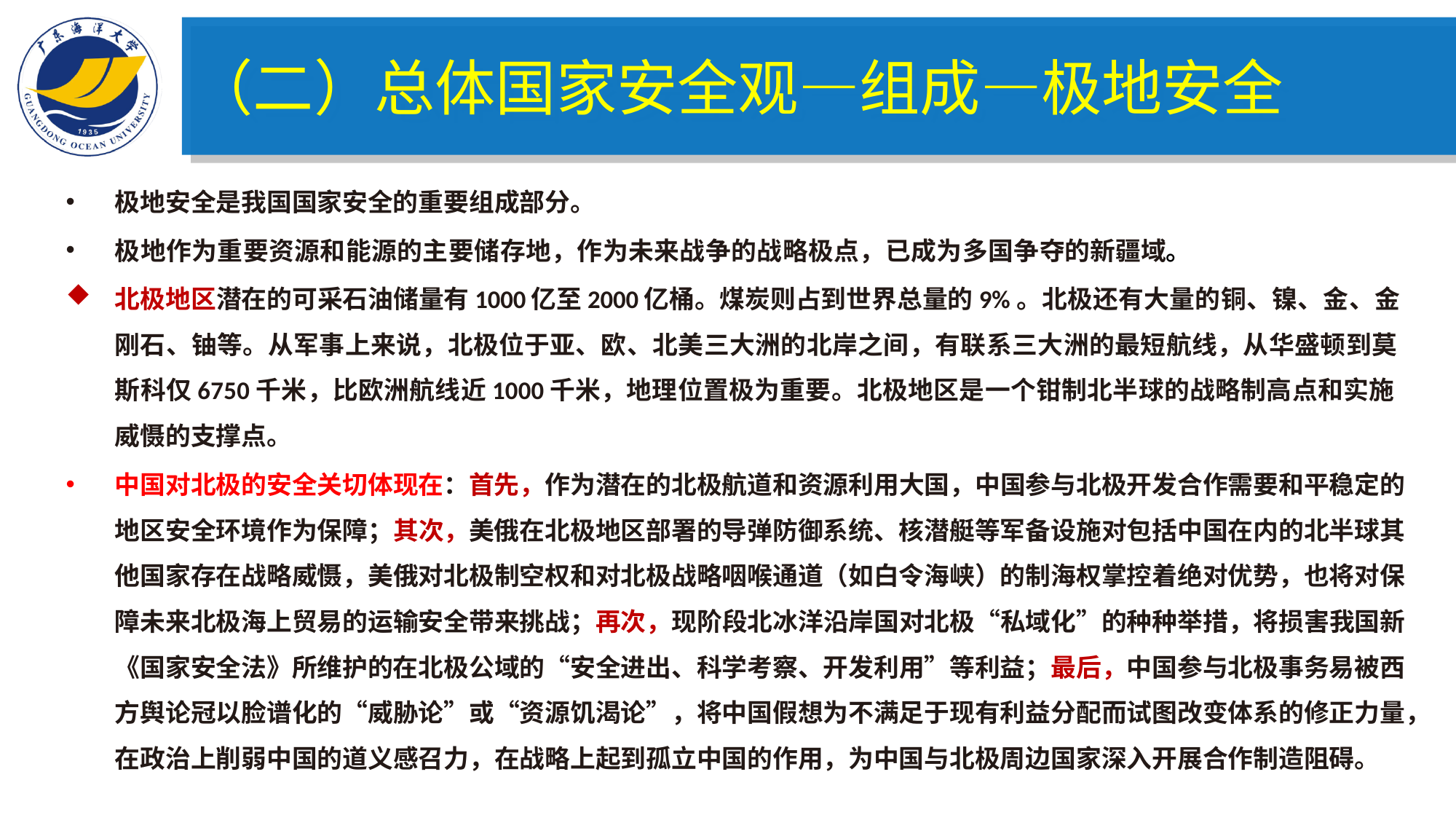

（二）总体国家安全观—组成—极地安全
极地安全是我国国家安全的重要组成部分。
极地作为重要资源和能源的主要储存地，作为未来战争的战略极点，已成为多国争夺的新疆域。
北极地区潜在的可采石油储量有1000亿至2000亿桶。煤炭则占到世界总量的9%。北极还有大量的铜、镍、金、金刚石、铀等。从军事上来说，北极位于亚、欧、北美三大洲的北岸之间，有联系三大洲的最短航线，从华盛顿到莫斯科仅6750千米，比欧洲航线近1000千米，地理位置极为重要。北极地区是一个钳制北半球的战略制高点和实施威慑的支撑点。
中国对北极的安全关切体现在：首先，作为潜在的北极航道和资源利用大国，中国参与北极开发合作需要和平稳定的地区安全环境作为保障；其次，美俄在北极地区部署的导弹防御系统、核潜艇等军备设施对包括中国在内的北半球其他国家存在战略威慑，美俄对北极制空权和对北极战略咽喉通道（如白令海峡）的制海权掌控着绝对优势，也将对保障未来北极海上贸易的运输安全带来挑战；再次，现阶段北冰洋沿岸国对北极“私域化”的种种举措，将损害我国新《国家安全法》所维护的在北极公域的“安全进出、科学考察、开发利用”等利益；最后，中国参与北极事务易被西方舆论冠以脸谱化的“威胁论”或“资源饥渴论”，将中国假想为不满足于现有利益分配而试图改变体系的修正力量，在政治上削弱中国的道义感召力，在战略上起到孤立中国的作用，为中国与北极周边国家深入开展合作制造阻碍。